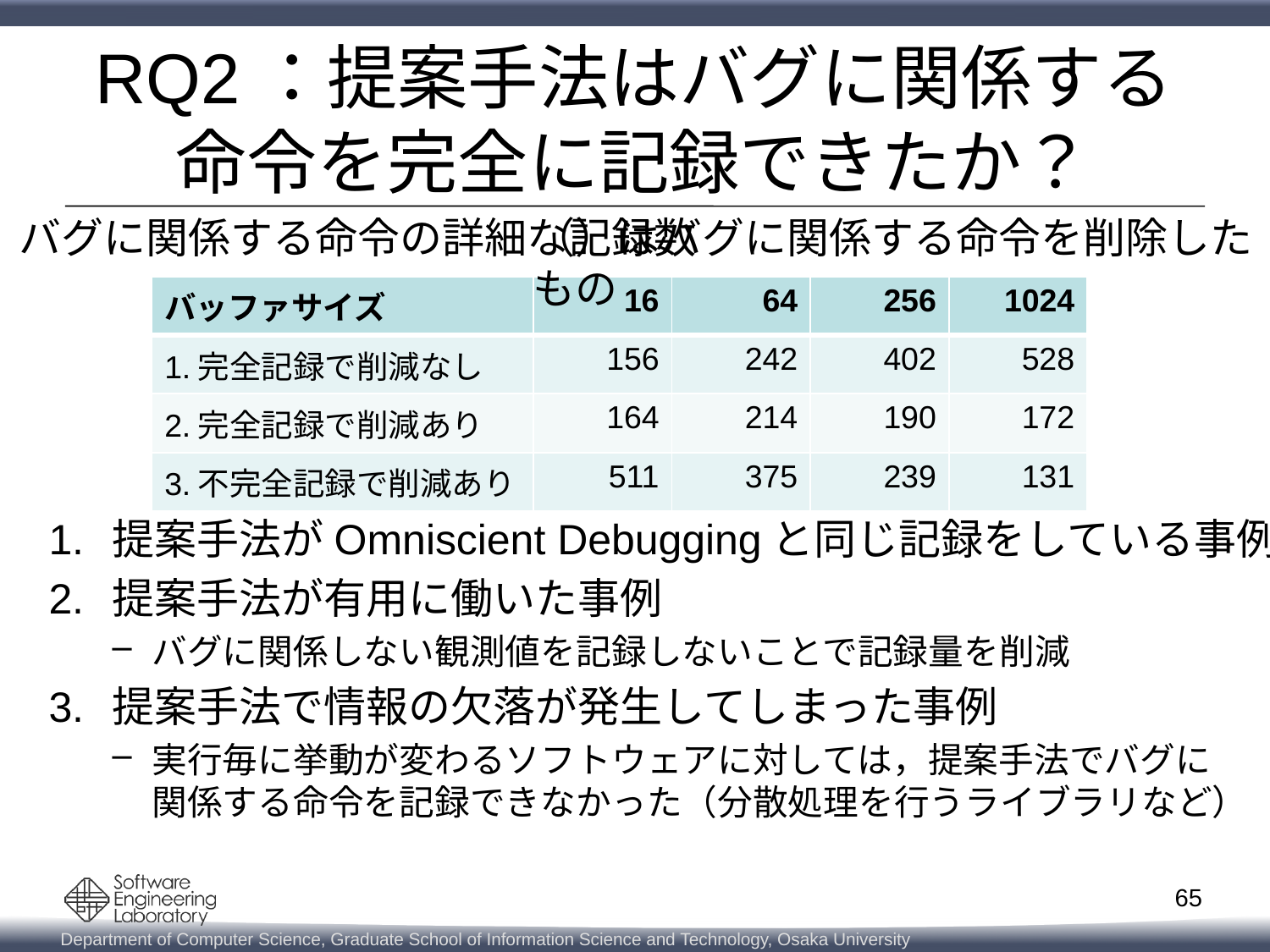

# RQ2：提案手法はバグに関係する 命令を完全に記録できたか？
バグに関係する命令の詳細な記録数
（）はバグに関係する命令を削除したもの
| バッファサイズ | 16 | 64 | 256 | 1024 |
| --- | --- | --- | --- | --- |
| 1.完全記録で削減なし | 156 | 242 | 402 | 528 |
| 2.完全記録で削減あり | 164 | 214 | 190 | 172 |
| 3.不完全記録で削減あり | 511 | 375 | 239 | 131 |
提案手法がOmniscient Debuggingと同じ記録をしている事例
提案手法が有用に働いた事例
バグに関係しない観測値を記録しないことで記録量を削減
提案手法で情報の欠落が発生してしまった事例
実行毎に挙動が変わるソフトウェアに対しては，提案手法でバグに
関係する命令を記録できなかった（分散処理を行うライブラリなど）

65